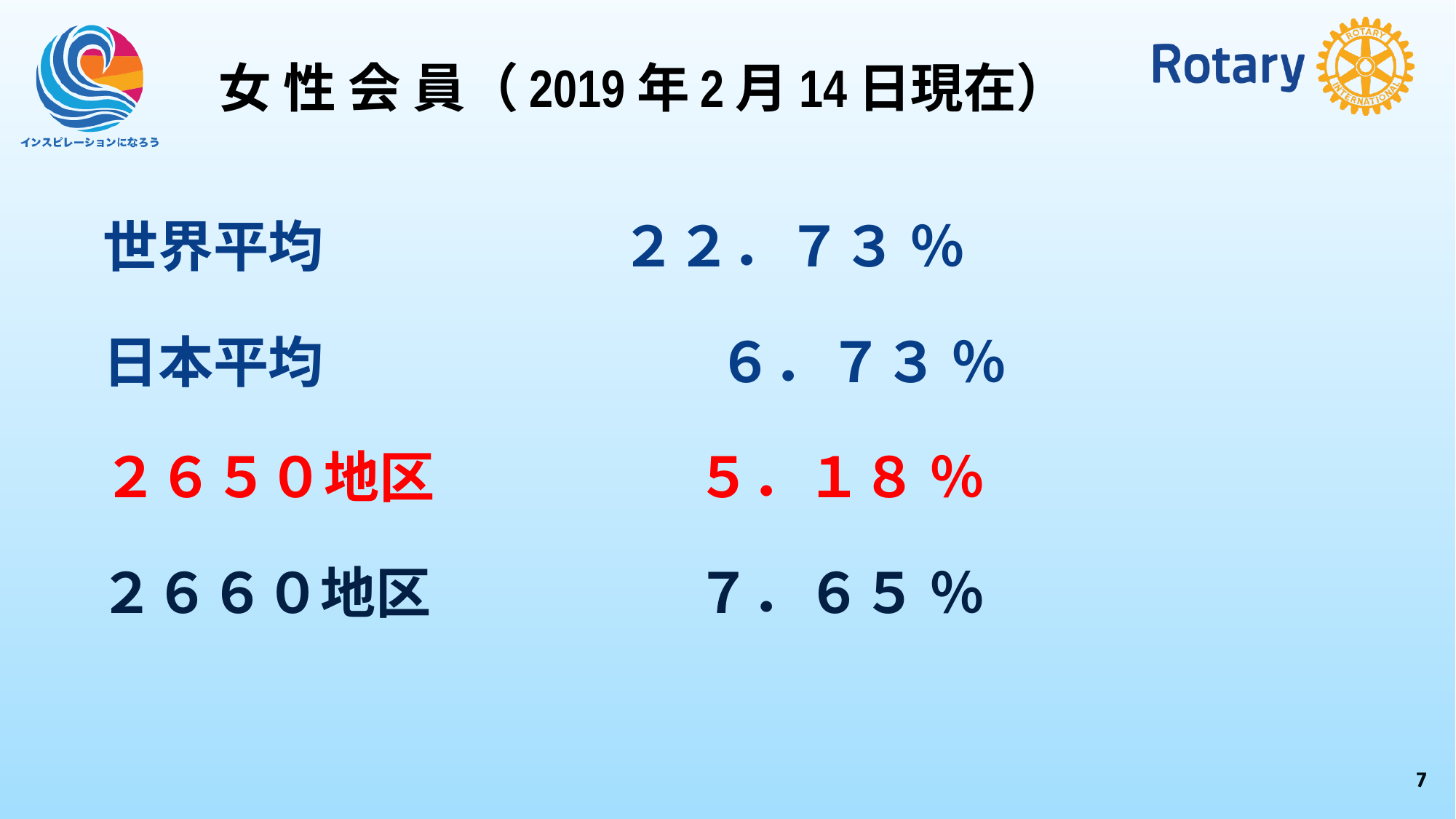

# 女 性 会 員（2019年2月14日現在）

		世界平均　　　　　	 	２２．７３ ％
		日本平均　　　　　    	　６．７３ ％
		２６５０地区　     　　 	 ５．１８ ％
  ２６６０地区　     　　 	 ７．６５ ％

7